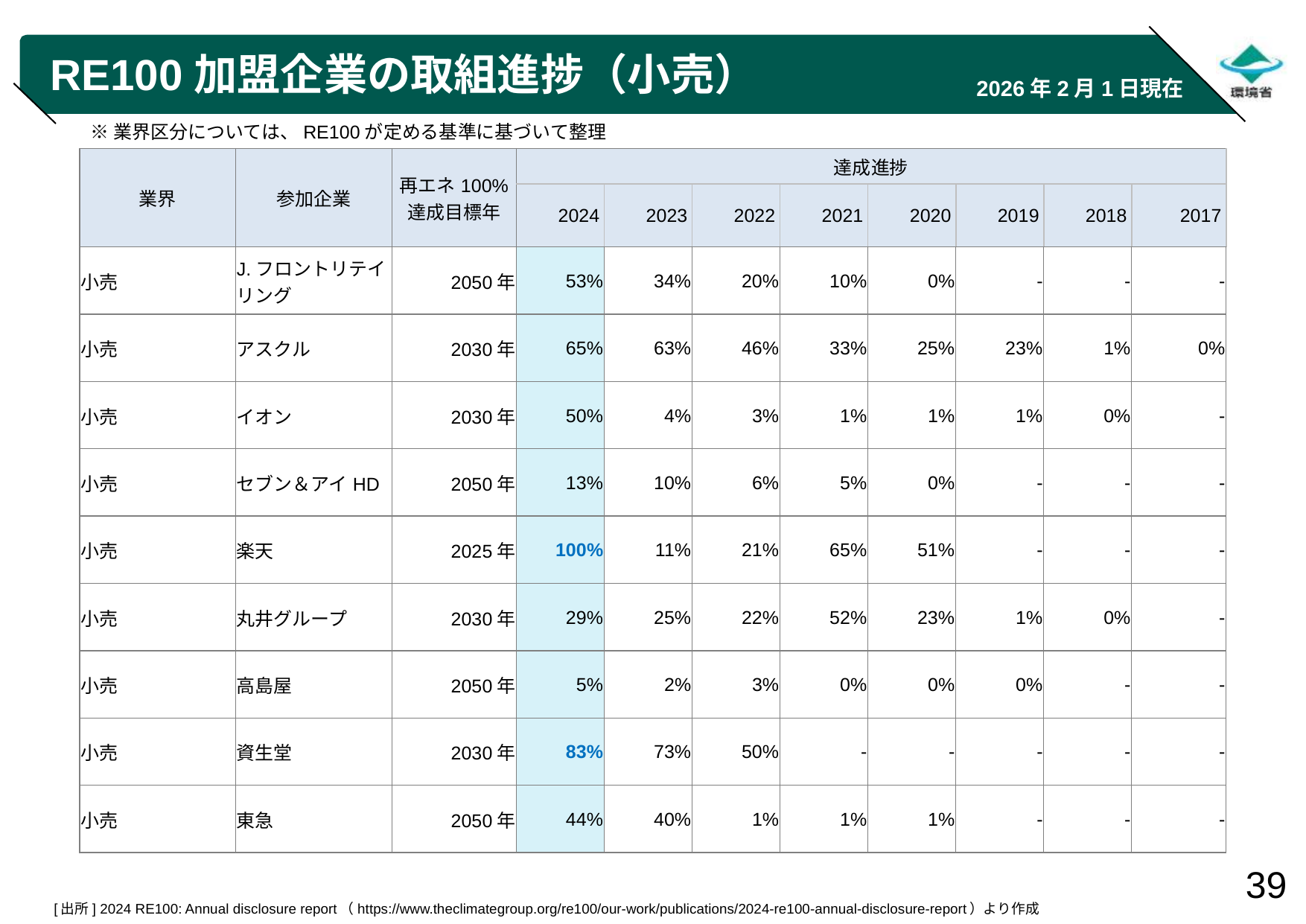

# RE100加盟企業の取組進捗（小売）
2026年2月1日現在
※業界区分については、RE100が定める基準に基づいて整理
| 業界 | 参加企業 | 再エネ100% 達成目標年 | 達成進捗 |  |  |  |  |  |  |  |
| --- | --- | --- | --- | --- | --- | --- | --- | --- | --- | --- |
|  |  |  | 2024 | 2023 | 2022 | 2021 | 2020 | 2019 | 2018 | 2017 |
| 小売 | J.フロントリテイリング | 2050年 | 53% | 34% | 20% | 10% | 0% | - | - | - |
| 小売 | アスクル | 2030年 | 65% | 63% | 46% | 33% | 25% | 23% | 1% | 0% |
| 小売 | イオン | 2030年 | 50% | 4% | 3% | 1% | 1% | 1% | 0% | ‐ |
| 小売 | セブン＆アイHD | 2050年 | 13% | 10% | 6% | 5% | 0% | - | - | - |
| 小売 | 楽天 | 2025年 | 100% | 11% | 21% | 65% | 51% | - | - | - |
| 小売 | 丸井グループ | 2030年 | 29% | 25% | 22% | 52% | 23% | 1% | 0% | ‐ |
| 小売 | 高島屋 | 2050年 | 5% | 2% | 3% | 0% | 0% | 0% | - | - |
| 小売 | 資生堂 | 2030年 | 83% | 73% | 50% | - | - | - | - | - |
| 小売 | 東急 | 2050年 | 44% | 40% | 1% | 1% | 1% | - | - | - |
|  |
| --- |
[出所] 2024 RE100: Annual disclosure report（https://www.theclimategroup.org/re100/our-work/publications/2024-re100-annual-disclosure-report）より作成